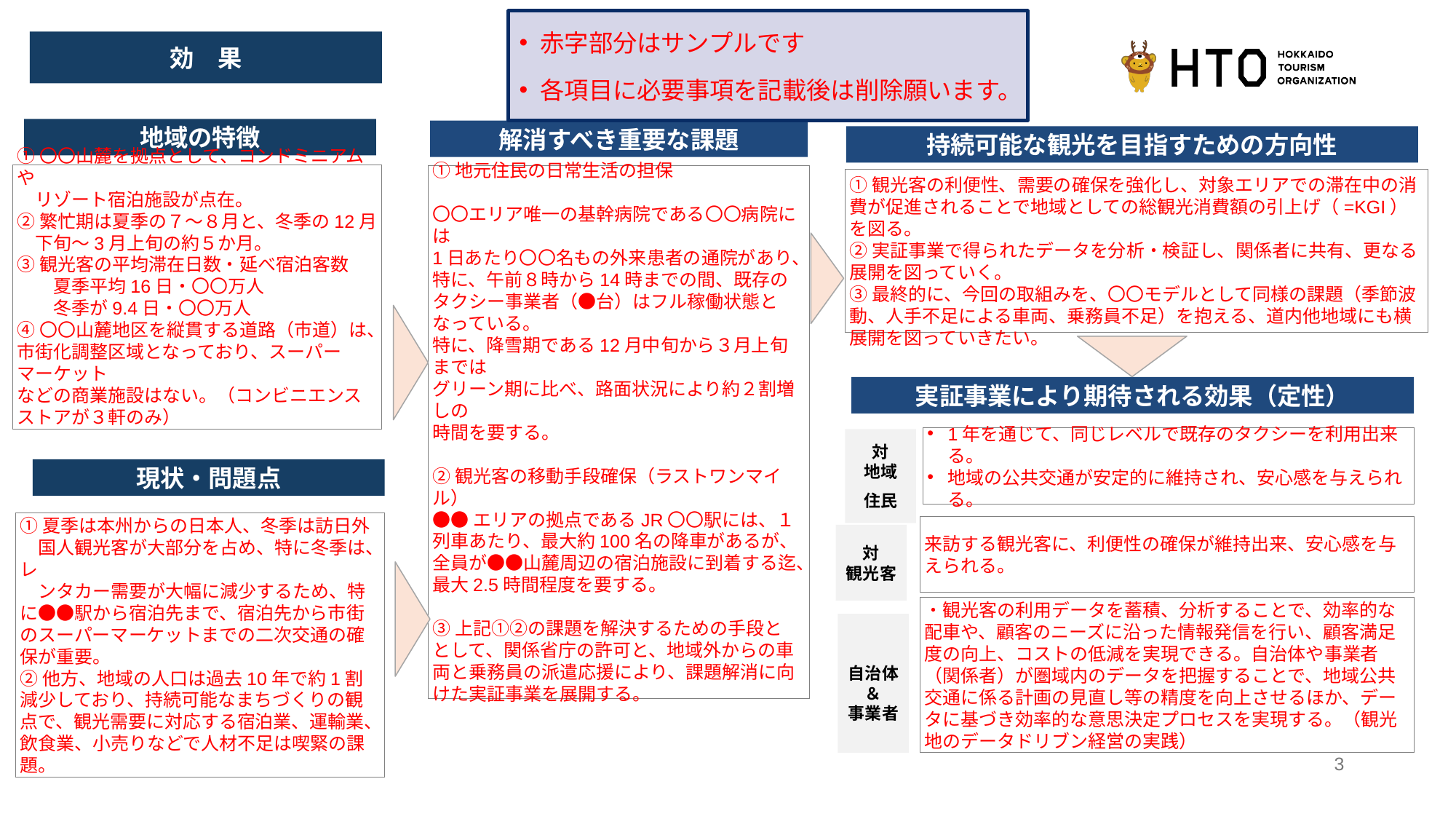

赤字部分はサンプルです
各項目に必要事項を記載後は削除願います。
効　果
地域の特徴
解消すべき重要な課題
持続可能な観光を目指すための方向性
①〇〇山麓を拠点として、コンドミニアムや
　リゾート宿泊施設が点在。
②繁忙期は夏季の７～８月と、冬季の12月
　下旬～3月上旬の約５か月。
③観光客の平均滞在日数・延べ宿泊客数
　　夏季平均16日・〇〇万人
　　冬季が9.4日・〇〇万人
④〇〇山麓地区を縦貫する道路（市道）は、市街化調整区域となっており、スーパーマーケット
などの商業施設はない。（コンビニエンスストアが３軒のみ）

①地元住民の日常生活の担保
〇〇エリア唯一の基幹病院である〇〇病院には
1日あたり〇〇名もの外来患者の通院があり、
特に、午前８時から14時までの間、既存のタクシー事業者（●台）はフル稼働状態となっている。
特に、降雪期である12月中旬から３月上旬までは
グリーン期に比べ、路面状況により約２割増しの
時間を要する。

②観光客の移動手段確保（ラストワンマイル）
●●エリアの拠点であるJR〇〇駅には、１列車あたり、最大約100名の降車があるが、全員が●●山麓周辺の宿泊施設に到着する迄、最大2.5時間程度を要する。

③上記①②の課題を解決するための手段と
として、関係省庁の許可と、地域外からの車両と乗務員の派遣応援により、課題解消に向けた実証事業を展開する。
①観光客の利便性、需要の確保を強化し、対象エリアでの滞在中の消費が促進されることで地域としての総観光消費額の引上げ（=KGI）を図る。
②実証事業で得られたデータを分析・検証し、関係者に共有、更なる展開を図っていく。
③最終的に、今回の取組みを、〇〇モデルとして同様の課題（季節波動、人手不足による車両、乗務員不足）を抱える、道内他地域にも横展開を図っていきたい。

実証事業により期待される効果（定性）
1年を通じて、同じレベルで既存のタクシーを利用出来る。
地域の公共交通が安定的に維持され、安心感を与えられる。
対
地域
住民
現状・問題点
①夏季は本州からの日本人、冬季は訪日外
　国人観光客が大部分を占め、特に冬季は、レ
　ンタカー需要が大幅に減少するため、特に●●駅から宿泊先まで、宿泊先から市街のスーパーマーケットまでの二次交通の確保が重要。
②他方、地域の人口は過去10年で約1割減少しており、持続可能なまちづくりの観点で、観光需要に対応する宿泊業、運輸業、飲食業、小売りなどで人材不足は喫緊の課題。
来訪する観光客に、利便性の確保が維持出来、安心感を与えられる。
対
観光客
・観光客の利用データを蓄積、分析することで、効率的な配車や、顧客のニーズに沿った情報発信を行い、顧客満足度の向上、コストの低減を実現できる。自治体や事業者（関係者）が圏域内のデータを把握することで、地域公共交通に係る計画の見直し等の精度を向上させるほか、データに基づき効率的な意思決定プロセスを実現する。（観光地のデータドリブン経営の実践）

自治体
＆
事業者
3